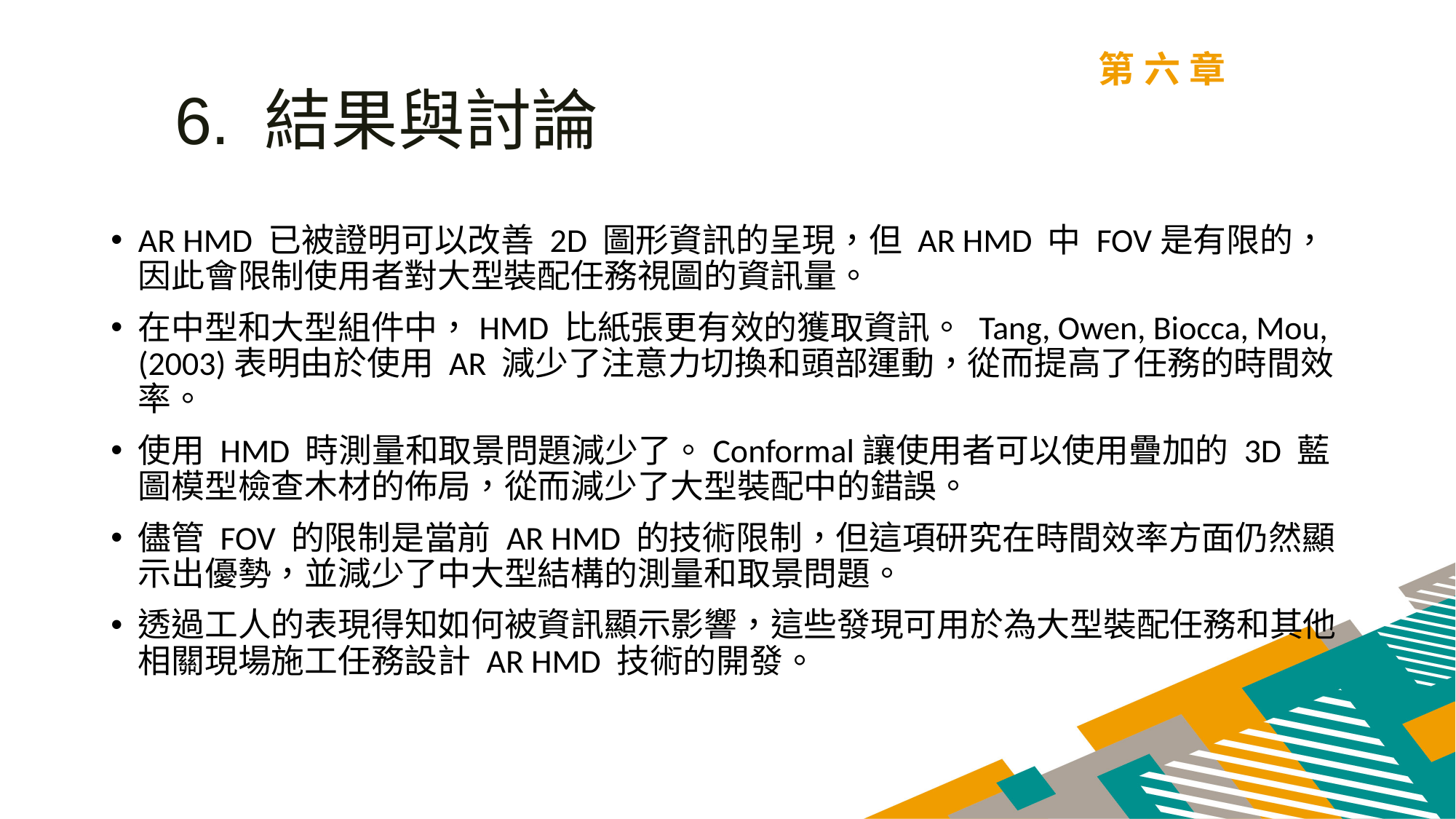

第六章
6. 結果與討論
AR HMD 已被證明可以改善 2D 圖形資訊的呈現，但 AR HMD 中 FOV是有限的，因此會限制使用者對大型裝配任務視圖的資訊量。
在中型和大型組件中，HMD 比紙張更有效的獲取資訊。 Tang, Owen, Biocca, Mou,(2003)表明由於使用 AR 減少了注意力切換和頭部運動，從而提高了任務的時間效率。
使用 HMD 時測量和取景問題減少了。Conformal讓使用者可以使用疊加的 3D 藍圖模型檢查木材的佈局，從而減少了大型裝配中的錯誤。
儘管 FOV 的限制是當前 AR HMD 的技術限制，但這項研究在時間效率方面仍然顯示出優勢，並減少了中大型結構的測量和取景問題。
透過工人的表現得知如何被資訊顯示影響，這些發現可用於為大型裝配任務和其他相關現場施工任務設計 AR HMD 技術的開發。